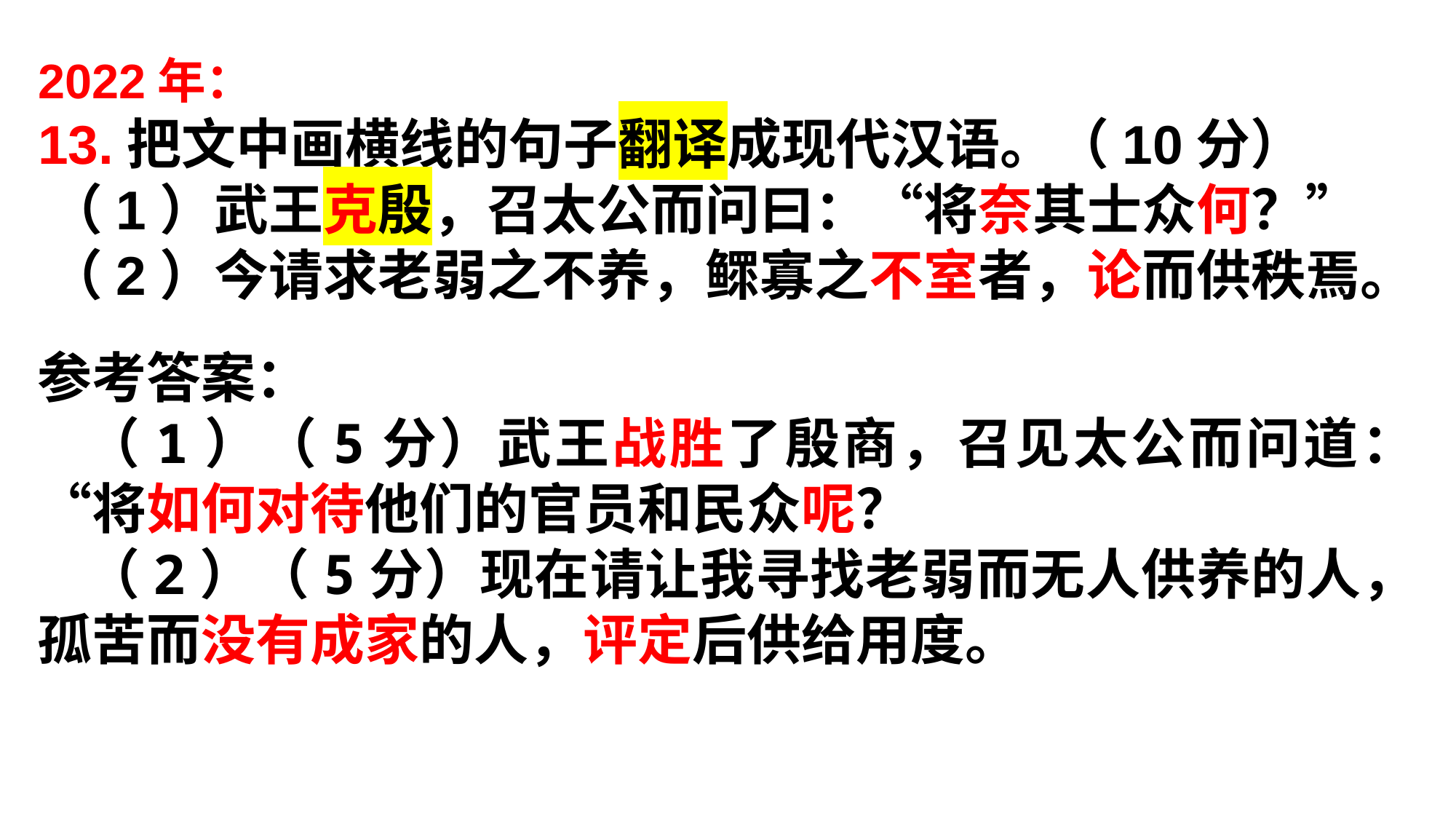

2022年：
 13.把文中画横线的句子翻译成现代汉语。（10分）
 （1）武王克殷，召太公而问曰：“将奈其士众何？”
 （2）今请求老弱之不养，鳏寡之不室者，论而供秩焉。
参考答案：
（1）（5分）武王战胜了殷商，召见太公而问道：“将如何对待他们的官员和民众呢？
（2）（5分）现在请让我寻找老弱而无人供养的人，孤苦而没有成家的人，评定后供给用度。